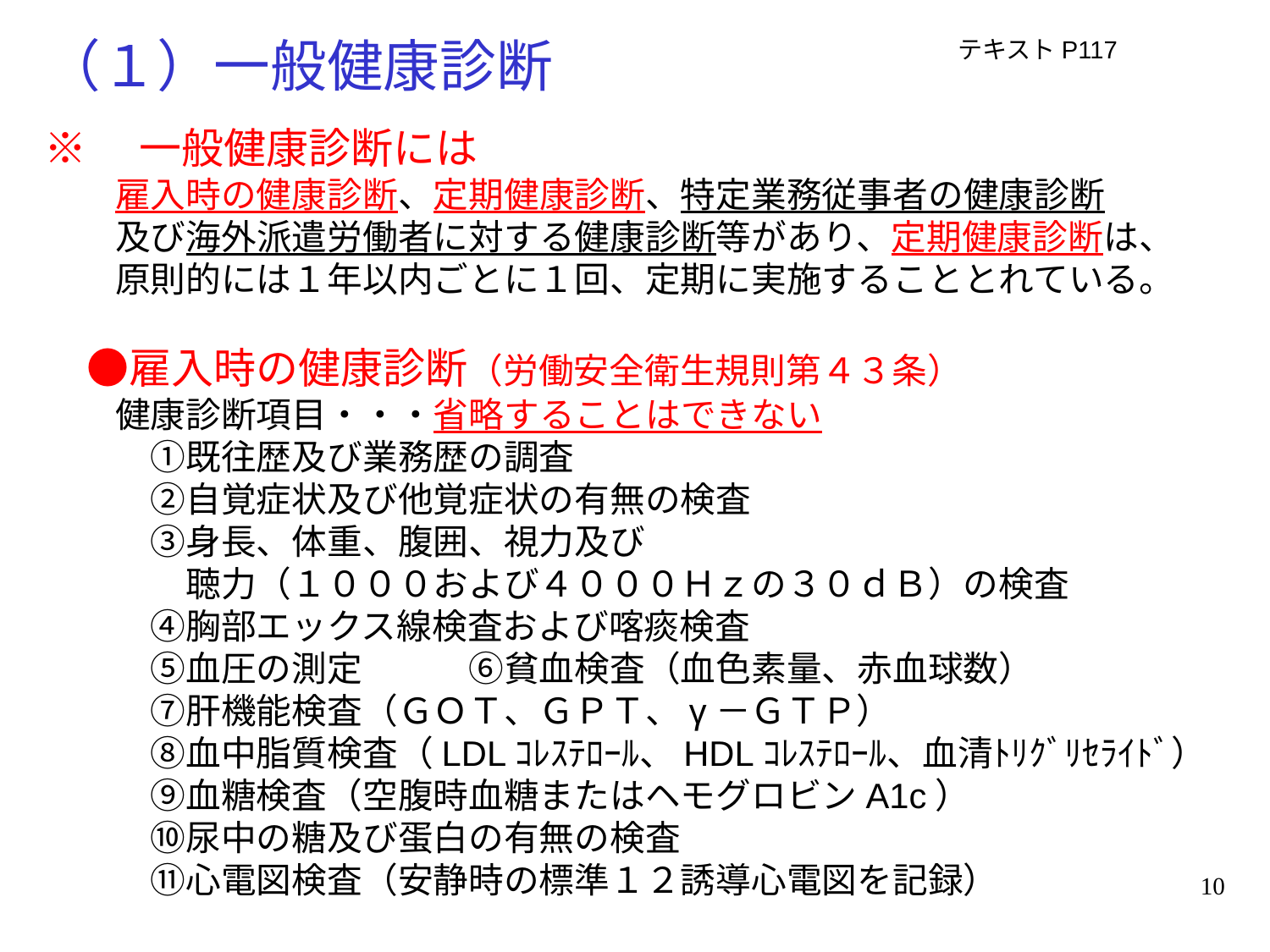

# （１）一般健康診断
テキストP117
※　一般健康診断には
　　雇入時の健康診断、定期健康診断、特定業務従事者の健康診断
　　及び海外派遣労働者に対する健康診断等があり、定期健康診断は、
　　原則的には１年以内ごとに１回、定期に実施することとれている。

　●雇入時の健康診断（労働安全衛生規則第４３条）
　　健康診断項目・・・省略することはできない
　　　①既往歴及び業務歴の調査
　　　②自覚症状及び他覚症状の有無の検査
　　　③身長、体重、腹囲、視力及び
　　　　聴力（１０００および４０００Ｈｚの３０ｄＢ）の検査
　　　④胸部エックス線検査および喀痰検査
　　　⑤血圧の測定　　　⑥貧血検査（血色素量、赤血球数）
　　　⑦肝機能検査（ＧＯＴ、ＧＰＴ、γ－ＧＴＰ）
　　　⑧血中脂質検査（LDLｺﾚｽﾃﾛｰﾙ、HDLｺﾚｽﾃﾛｰﾙ、血清ﾄﾘｸﾞﾘｾﾗｲﾄﾞ）
　　　⑨血糖検査（空腹時血糖またはヘモグロビンA1c）
　　　⑩尿中の糖及び蛋白の有無の検査
　　　⑪心電図検査（安静時の標準１２誘導心電図を記録）
10